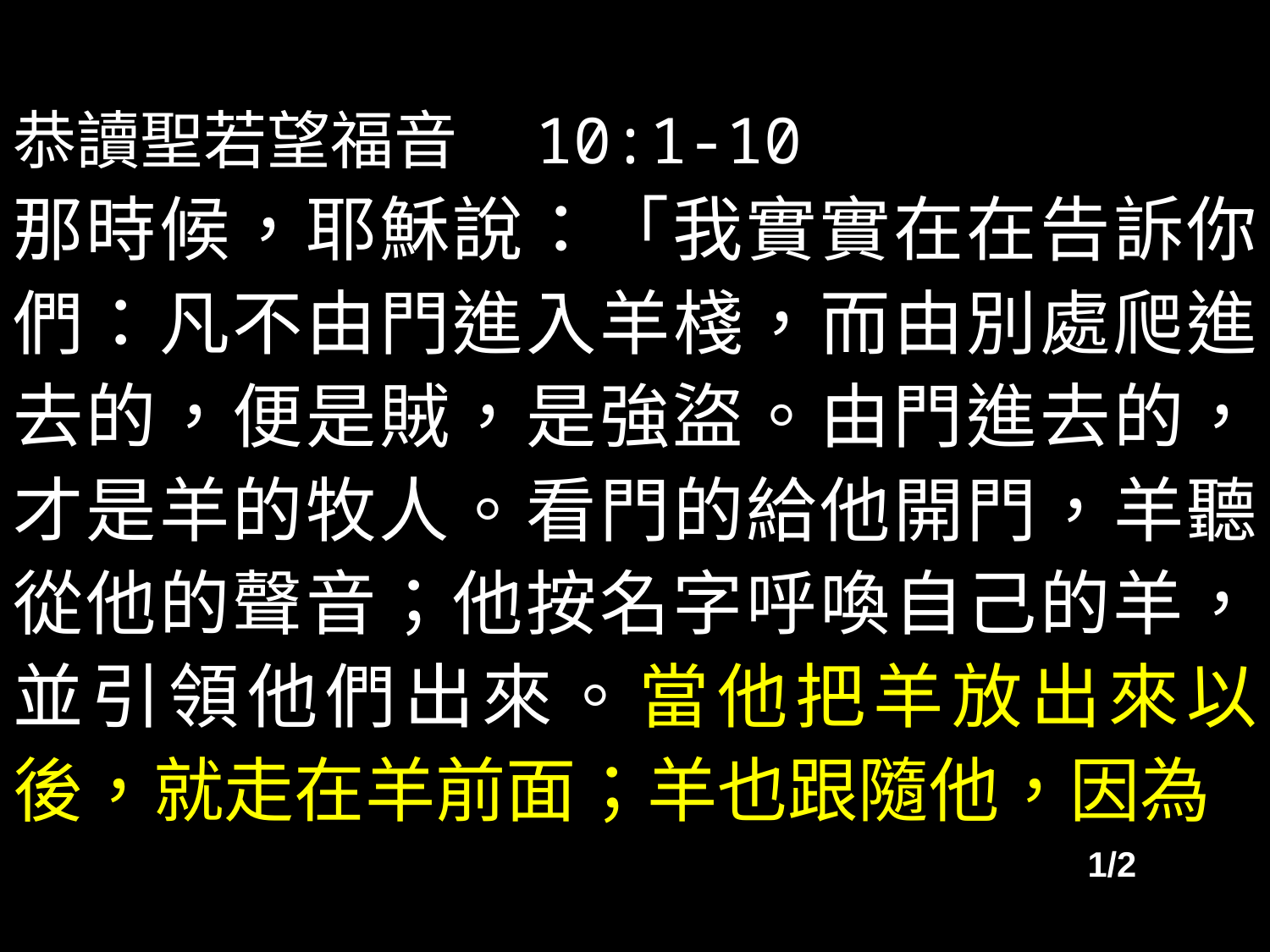

恭讀聖若望福音　10:1-10
那時候，耶穌說：「我實實在在告訴你們：凡不由門進入羊棧，而由別處爬進去的，便是賊，是強盜。由門進去的，才是羊的牧人。看門的給他開門，羊聽從他的聲音；他按名字呼喚自己的羊，並引領他們出來。當他把羊放出來以後，就走在羊前面；羊也跟隨他，因為
1/2